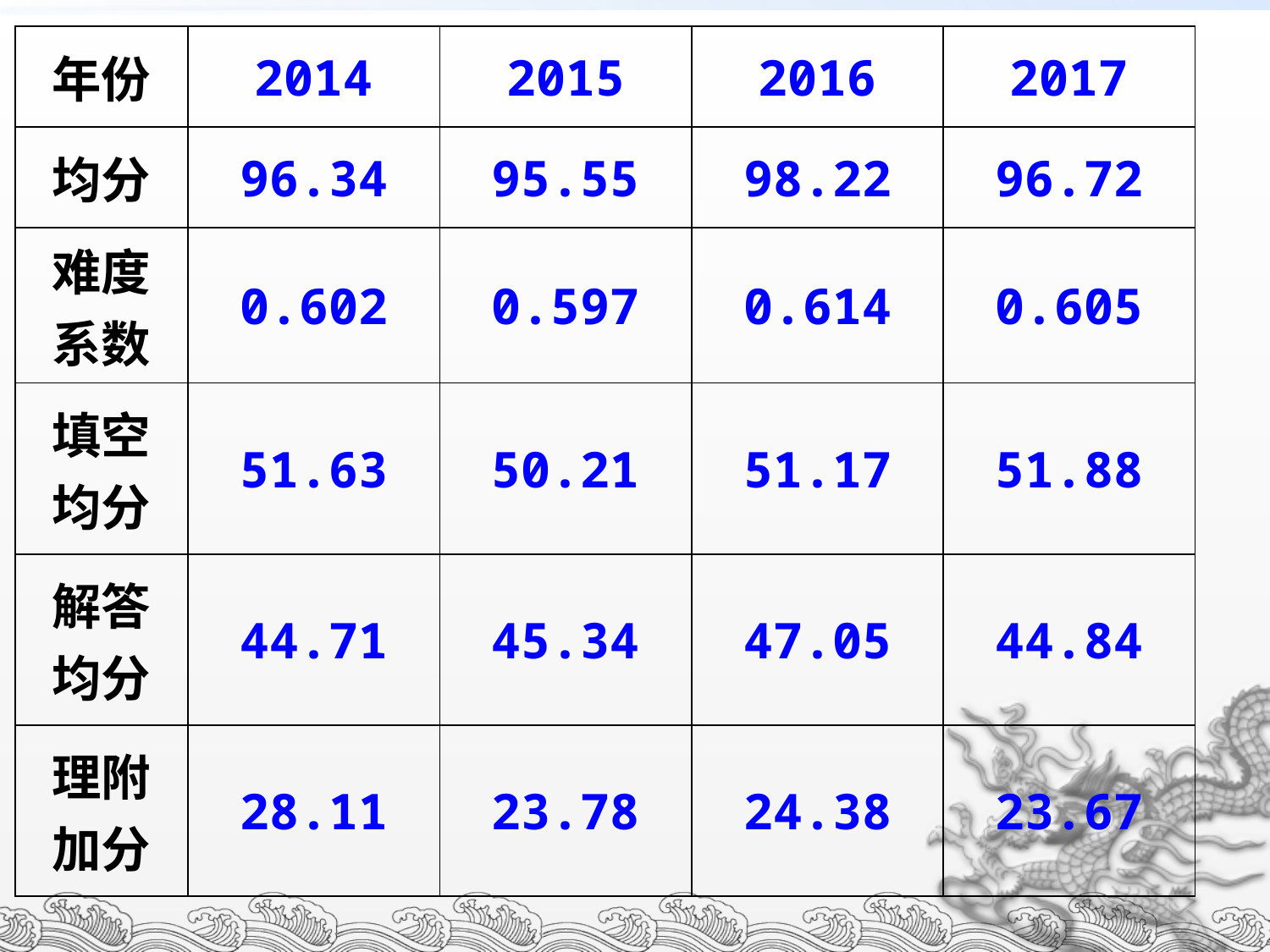

| 年份 | 2014 | 2015 | 2016 | 2017 |
| --- | --- | --- | --- | --- |
| 均分 | 96.34 | 95.55 | 98.22 | 96.72 |
| 难度 系数 | 0.602 | 0.597 | 0.614 | 0.605 |
| 填空 均分 | 51.63 | 50.21 | 51.17 | 51.88 |
| 解答 均分 | 44.71 | 45.34 | 47.05 | 44.84 |
| 理附 加分 | 28.11 | 23.78 | 24.38 | 23.67 |